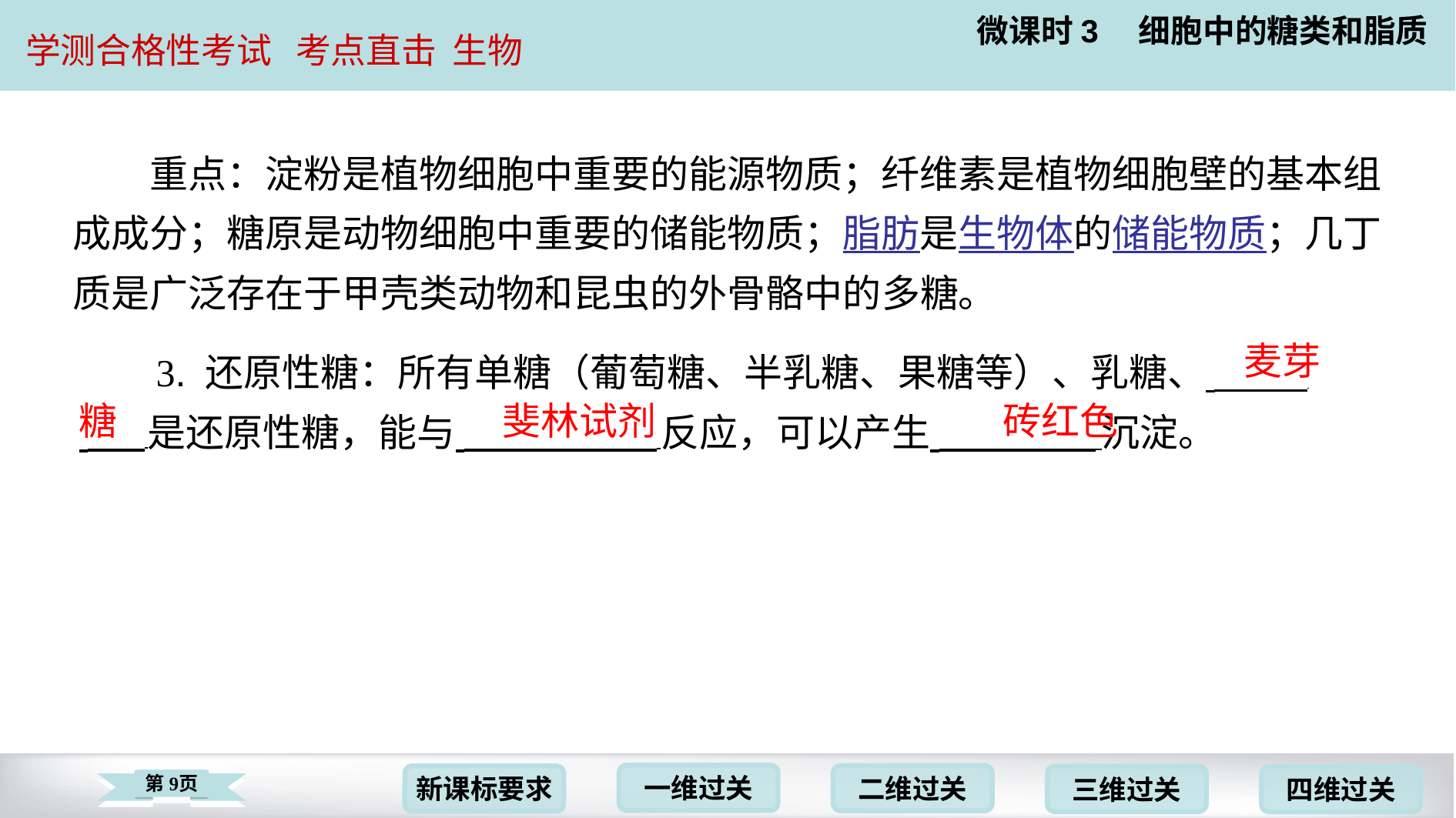

重点：淀粉是植物细胞中重要的能源物质；纤维素是植物细胞壁的基本组
成成分；糖原是动物细胞中重要的储能物质；脂肪是生物体的储能物质；几丁
质是广泛存在于甲壳类动物和昆虫的外骨骼中的多糖。
麦芽
3. 还原性糖：所有单糖（葡萄糖、半乳糖、果糖等）、乳糖、               ⁠
          是还原性糖，能与                             反应，可以产生                        沉淀。
糖
斐林试剂
砖红色